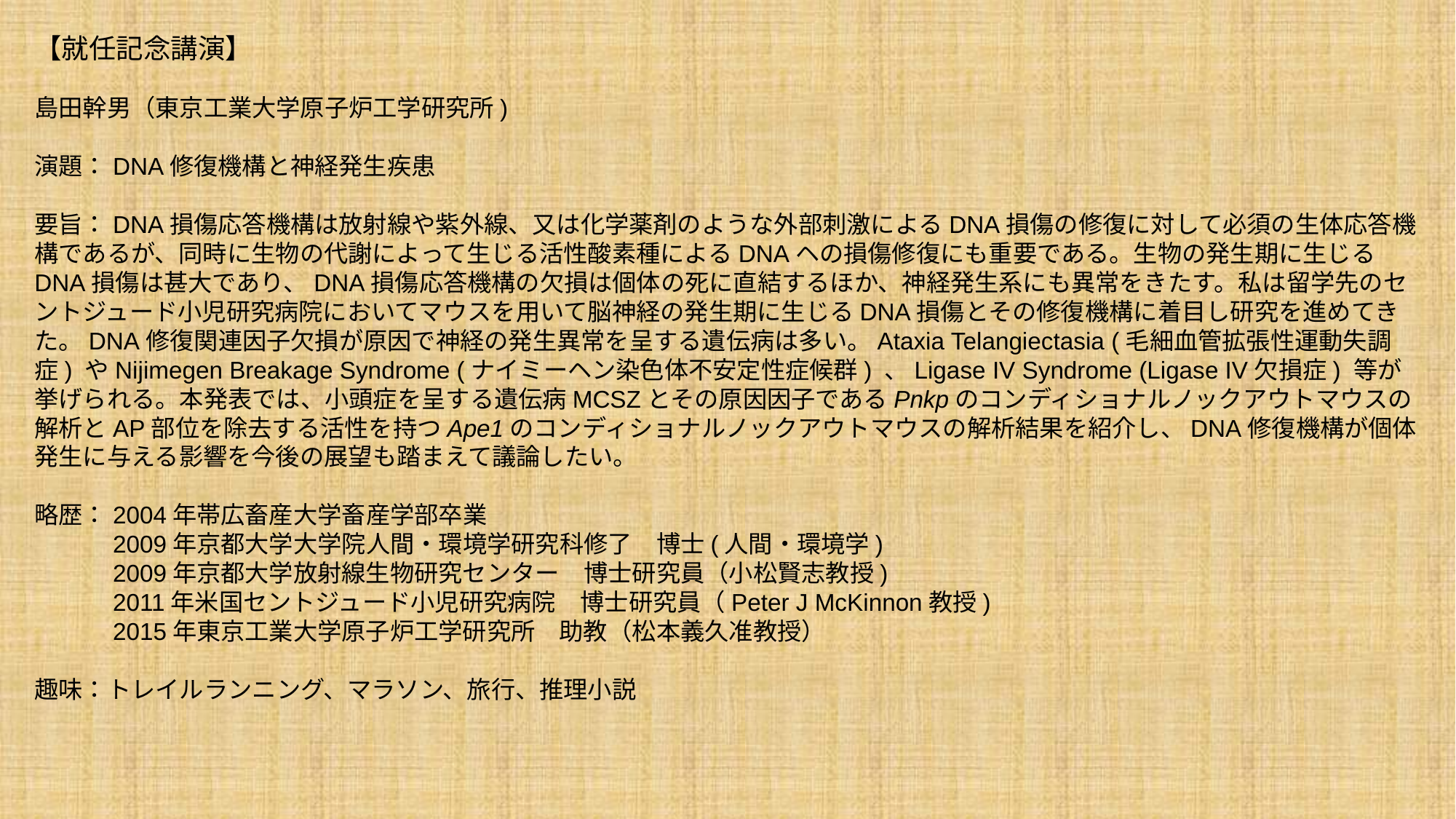

【就任記念講演】

島田幹男（東京工業大学原子炉工学研究所)

演題：DNA修復機構と神経発生疾患

要旨：DNA損傷応答機構は放射線や紫外線、又は化学薬剤のような外部刺激によるDNA損傷の修復に対して必須の生体応答機構であるが、同時に生物の代謝によって生じる活性酸素種によるDNAヘの損傷修復にも重要である。生物の発生期に生じるDNA損傷は甚大であり、DNA損傷応答機構の欠損は個体の死に直結するほか、神経発生系にも異常をきたす。私は留学先のセントジュード小児研究病院においてマウスを用いて脳神経の発生期に生じるDNA損傷とその修復機構に着目し研究を進めてきた。DNA修復関連因子欠損が原因で神経の発生異常を呈する遺伝病は多い。Ataxia Telangiectasia (毛細血管拡張性運動失調症) やNijimegen Breakage Syndrome (ナイミーヘン染色体不安定性症候群) 、Ligase IV Syndrome (Ligase IV欠損症) 等が挙げられる。本発表では、小頭症を呈する遺伝病MCSZとその原因因子であるPnkpのコンディショナルノックアウトマウスの解析とAP部位を除去する活性を持つApe1のコンディショナルノックアウトマウスの解析結果を紹介し、DNA修復機構が個体発生に与える影響を今後の展望も踏まえて議論したい。

略歴：2004年帯広畜産大学畜産学部卒業
　　　2009年京都大学大学院人間・環境学研究科修了　博士(人間・環境学)
　　　2009年京都大学放射線生物研究センター　博士研究員（小松賢志教授)
　　　2011年米国セントジュード小児研究病院　博士研究員（Peter J McKinnon教授)
　　　2015年東京工業大学原子炉工学研究所　助教（松本義久准教授）

趣味：トレイルランニング、マラソン、旅行、推理小説